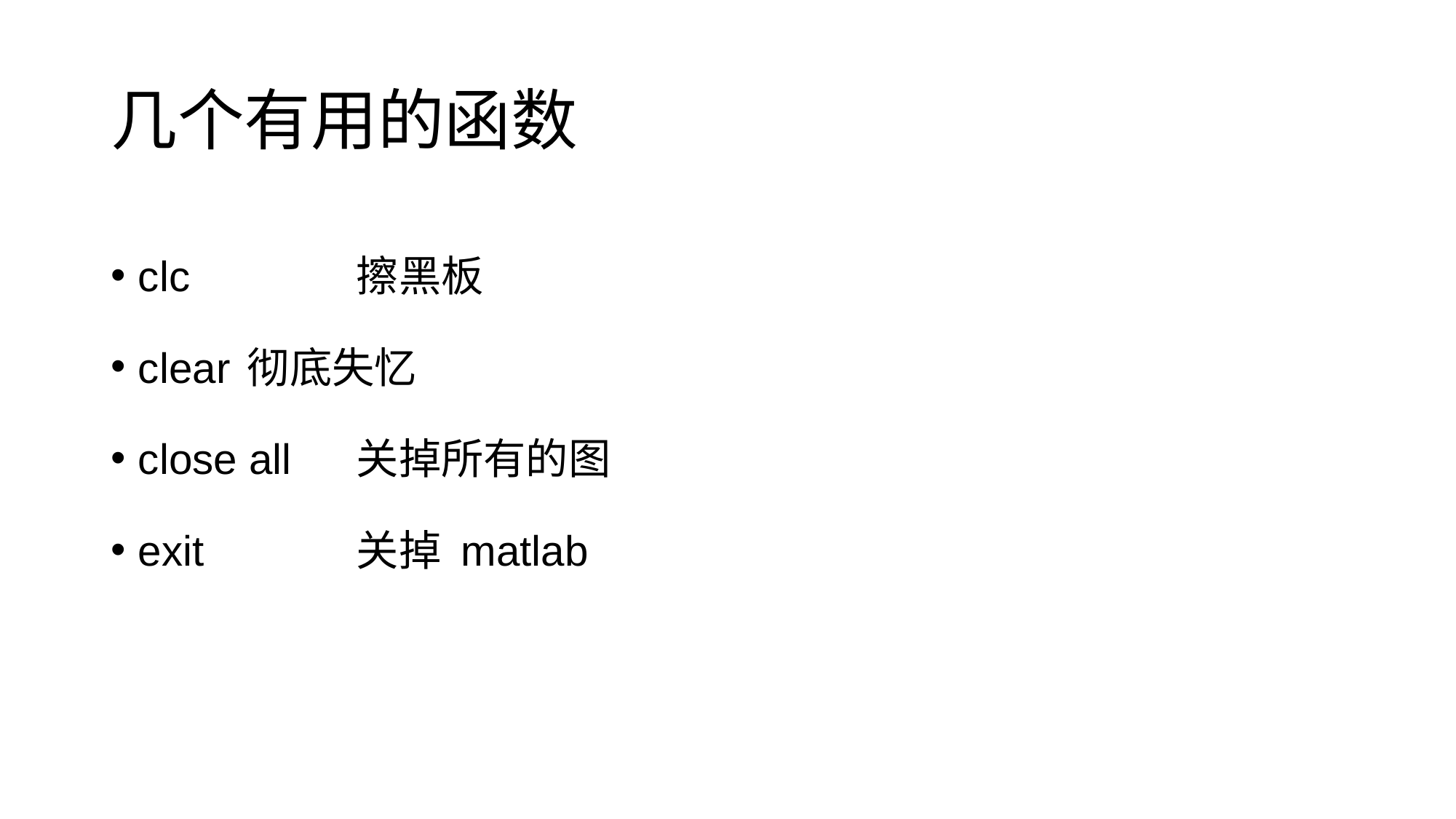

# 几个有用的函数
clc		擦黑板
clear	彻底失忆
close all	关掉所有的图
exit		关掉 matlab